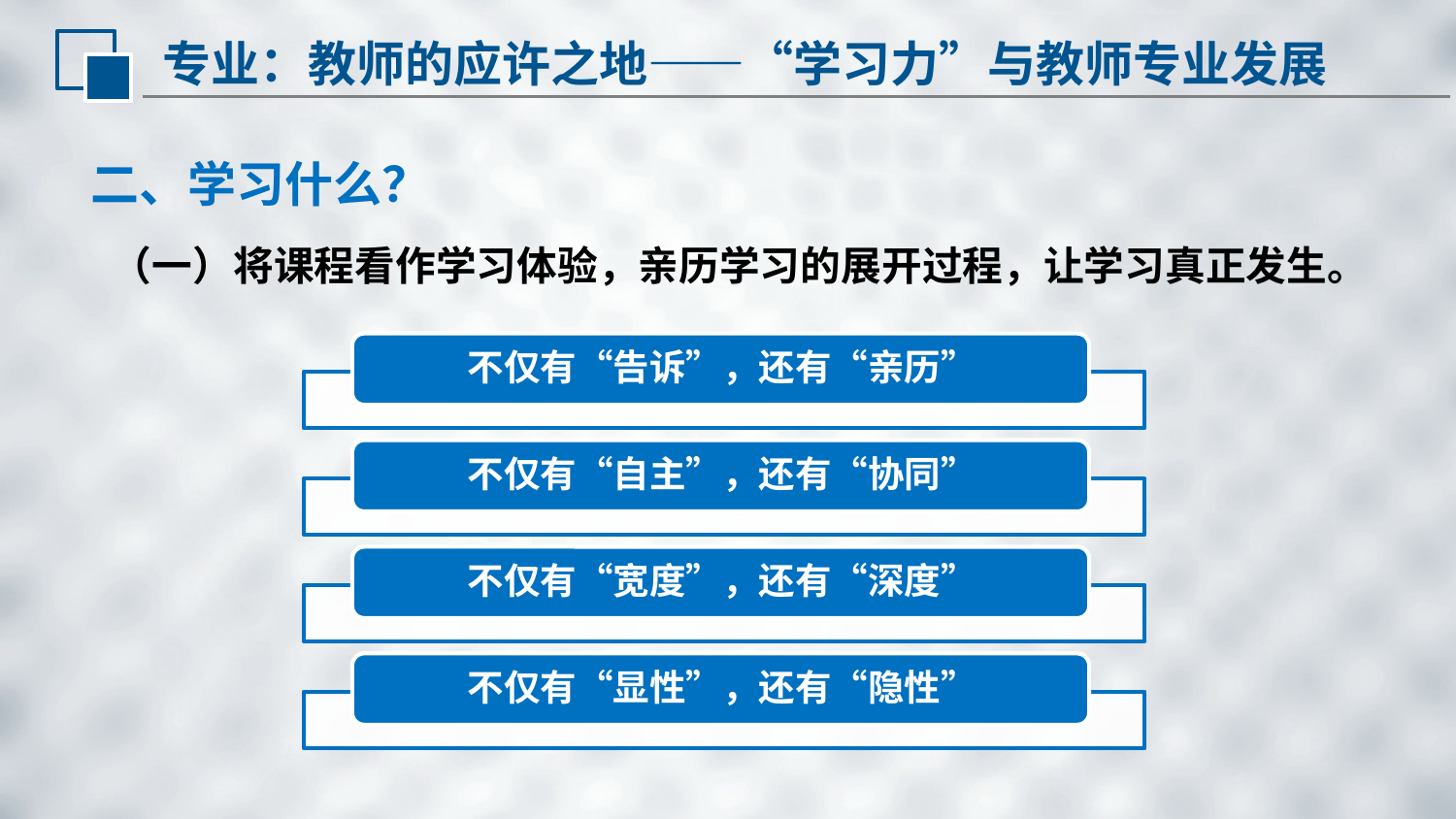

专业：教师的应许之地——“学习力”与教师专业发展

二、学习什么？
（一）将课程看作学习体验，亲历学习的展开过程，让学习真正发生。
不仅有“告诉”，还有“亲历”
不仅有“自主”，还有“协同”
不仅有“宽度”，还有“深度”
不仅有“显性”，还有“隐性”